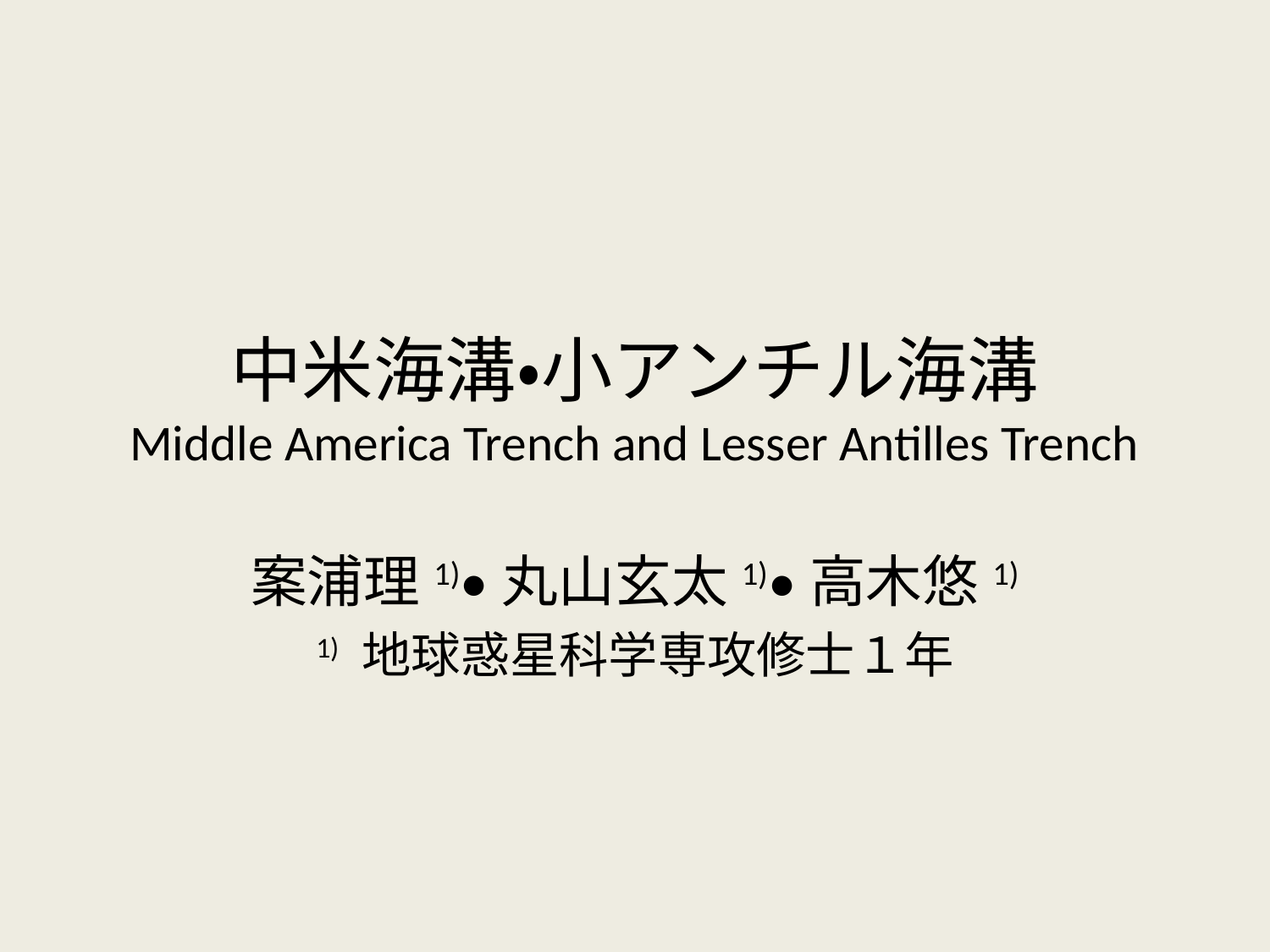

# 中米海溝•小アンチル海溝 Middle America Trench and Lesser Antilles Trench
案浦理1)•丸山玄太1)•高木悠1)
1) 地球惑星科学専攻修士１年